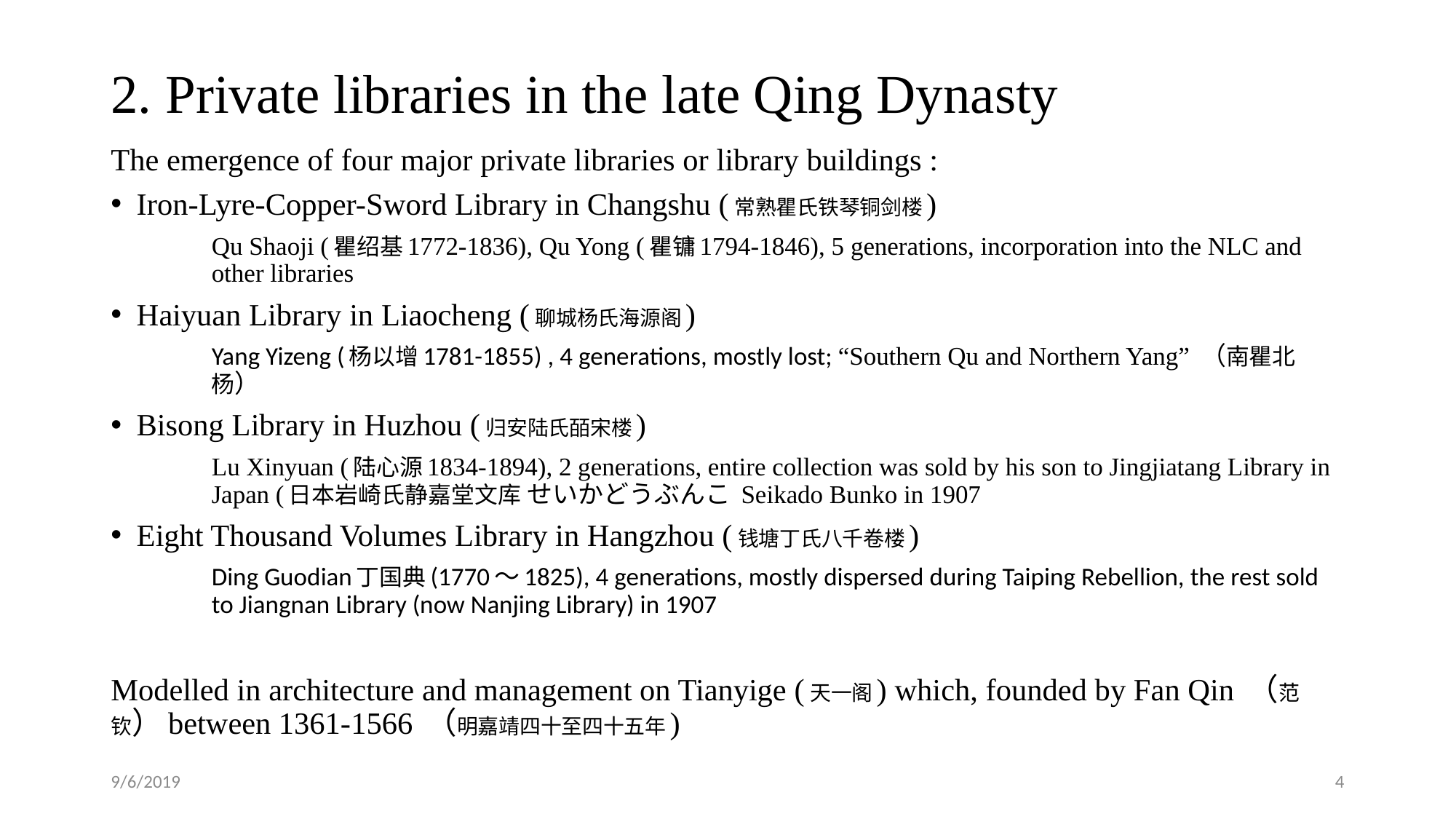

# 2. Private libraries in the late Qing Dynasty
The emergence of four major private libraries or library buildings :
Iron-Lyre-Copper-Sword Library in Changshu (常熟瞿氏铁琴铜剑楼)
Qu Shaoji (瞿绍基1772-1836), Qu Yong (瞿镛1794-1846), 5 generations, incorporation into the NLC and other libraries
Haiyuan Library in Liaocheng (聊城杨氏海源阁)
Yang Yizeng (杨以增1781-1855) , 4 generations, mostly lost; “Southern Qu and Northern Yang” （南瞿北杨）
Bisong Library in Huzhou (归安陆氏皕宋楼)
Lu Xinyuan (陆心源1834-1894), 2 generations, entire collection was sold by his son to Jingjiatang Library in Japan (日本岩崎氏静嘉堂文库 せいかどうぶんこ Seikado Bunko in 1907
Eight Thousand Volumes Library in Hangzhou (钱塘丁氏八千卷楼)
Ding Guodian丁国典(1770～1825), 4 generations, mostly dispersed during Taiping Rebellion, the rest sold to Jiangnan Library (now Nanjing Library) in 1907

Modelled in architecture and management on Tianyige (天一阁) which, founded by Fan Qin （范钦）between 1361-1566 （明嘉靖四十至四十五年)
9/6/2019
4